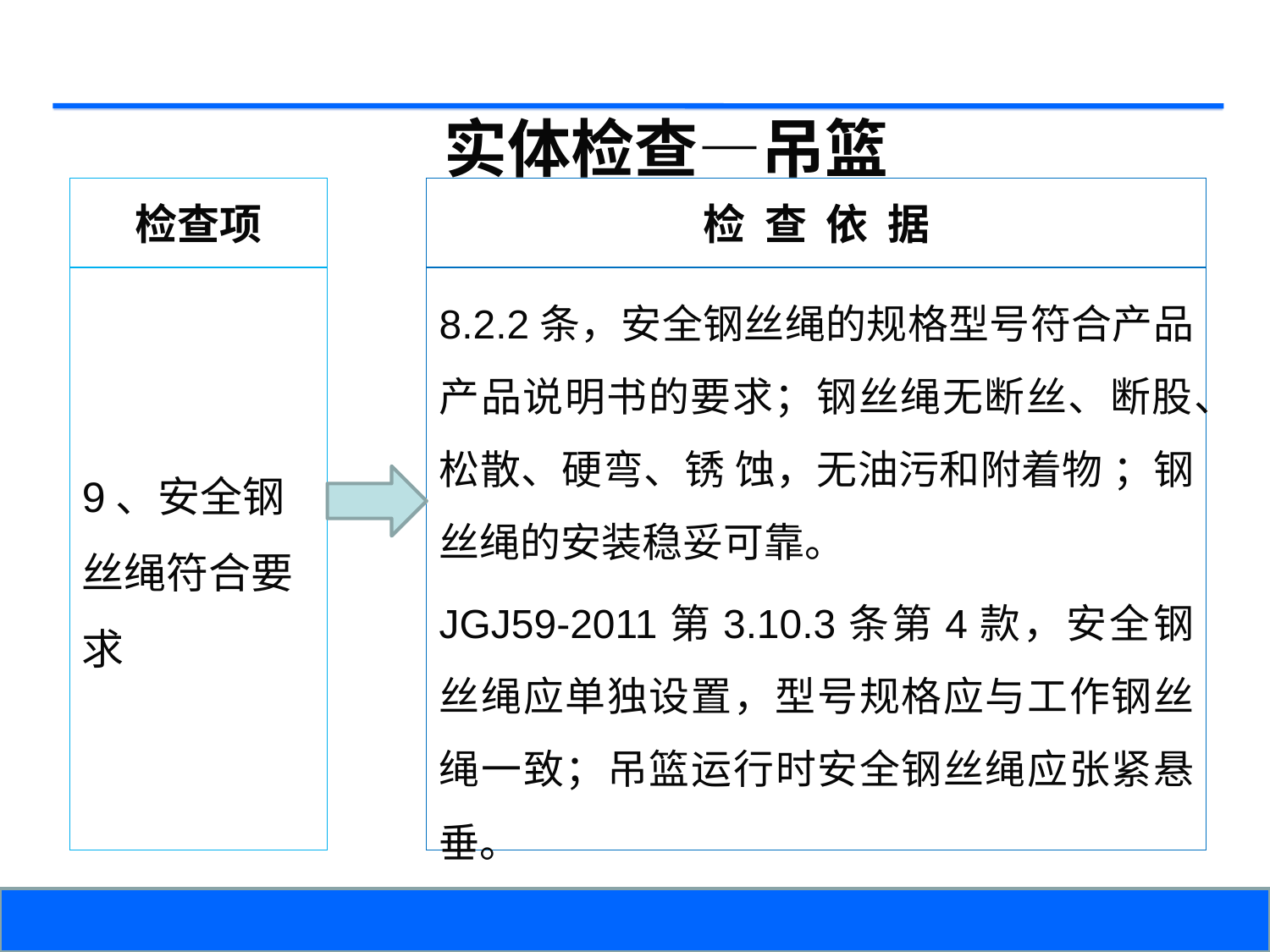

实体检查—吊篮
检查项
检  查  依  据
9、安全钢丝绳符合要求
8.2.2条，安全钢丝绳的规格型号符合产品产品说明书的要求；钢丝绳无断丝、断股、松散、硬弯、锈 蚀，无油污和附着物 ；钢丝绳的安装稳妥可靠。
JGJ59-2011第3.10.3条第4款，安全钢丝绳应单独设置，型号规格应与工作钢丝绳一致；吊篮运行时安全钢丝绳应张紧悬垂。